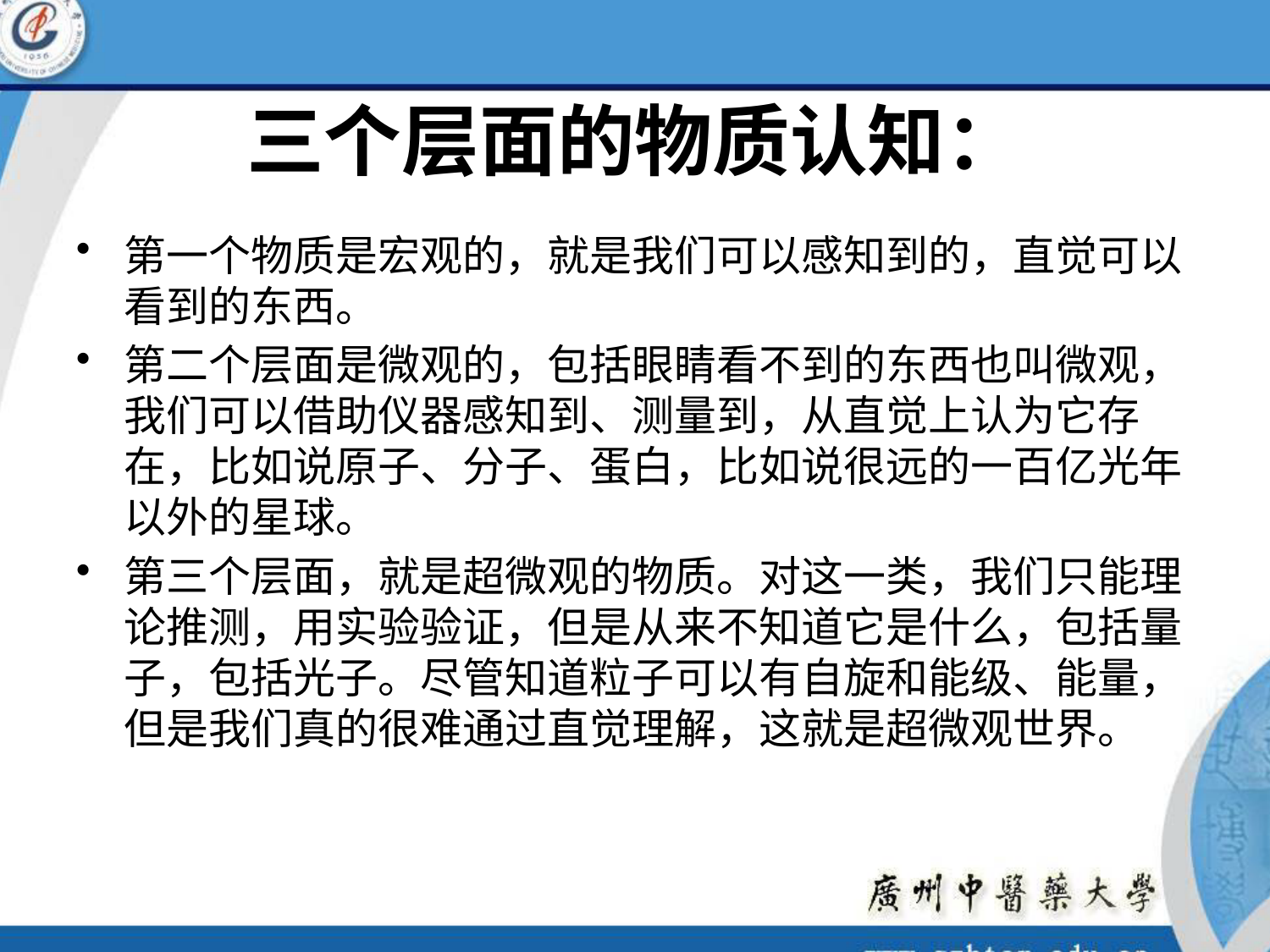

# 三个层面的物质认知：
第一个物质是宏观的，就是我们可以感知到的，直觉可以看到的东西。
第二个层面是微观的，包括眼睛看不到的东西也叫微观，我们可以借助仪器感知到、测量到，从直觉上认为它存在，比如说原子、分子、蛋白，比如说很远的一百亿光年以外的星球。
第三个层面，就是超微观的物质。对这一类，我们只能理论推测，用实验验证，但是从来不知道它是什么，包括量子，包括光子。尽管知道粒子可以有自旋和能级、能量，但是我们真的很难通过直觉理解，这就是超微观世界。